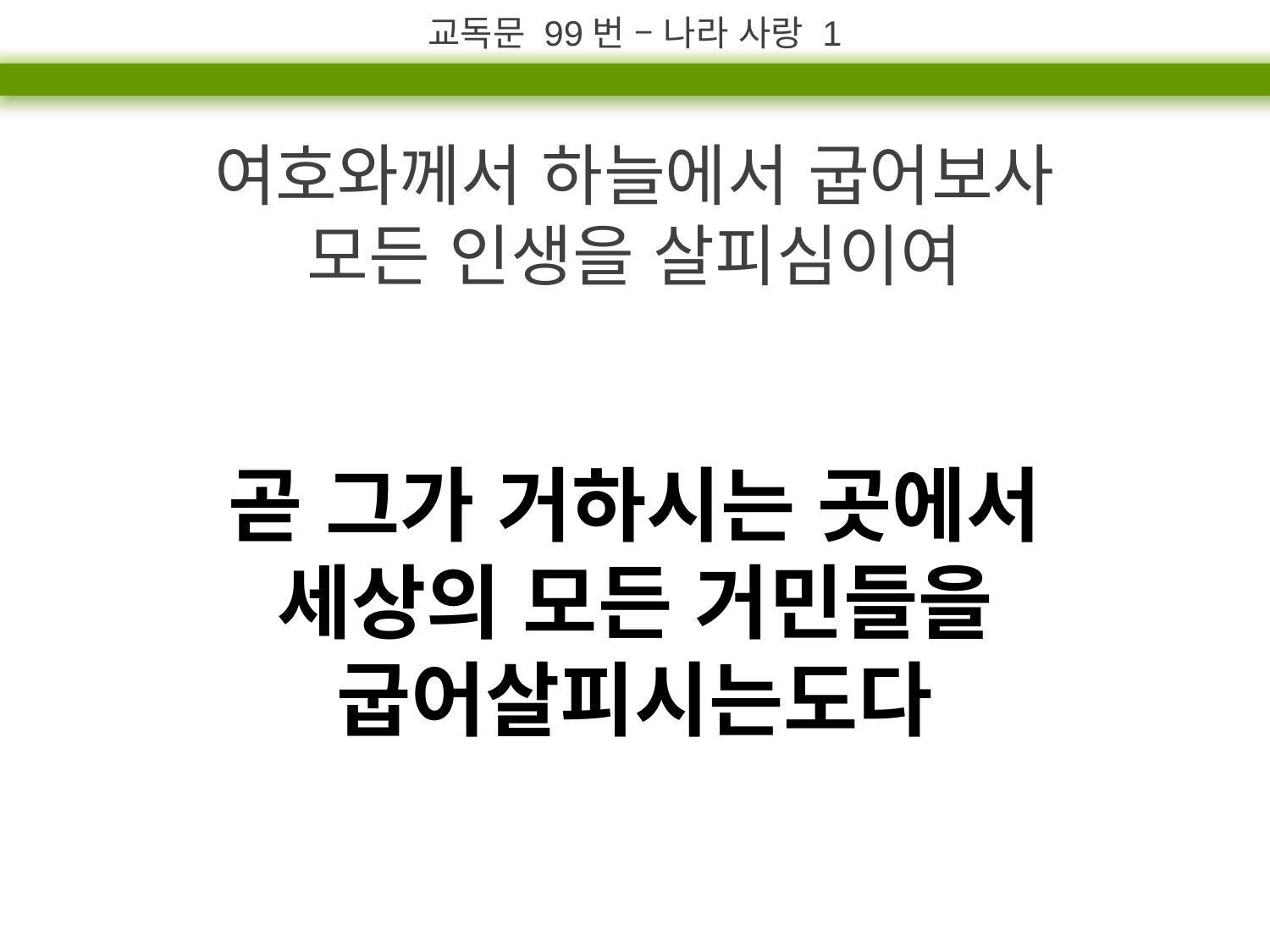

교독문 99번 – 나라 사랑 1

여호와께서 하늘에서 굽어보사
모든 인생을 살피심이여
곧 그가 거하시는 곳에서
세상의 모든 거민들을 굽어살피시는도다